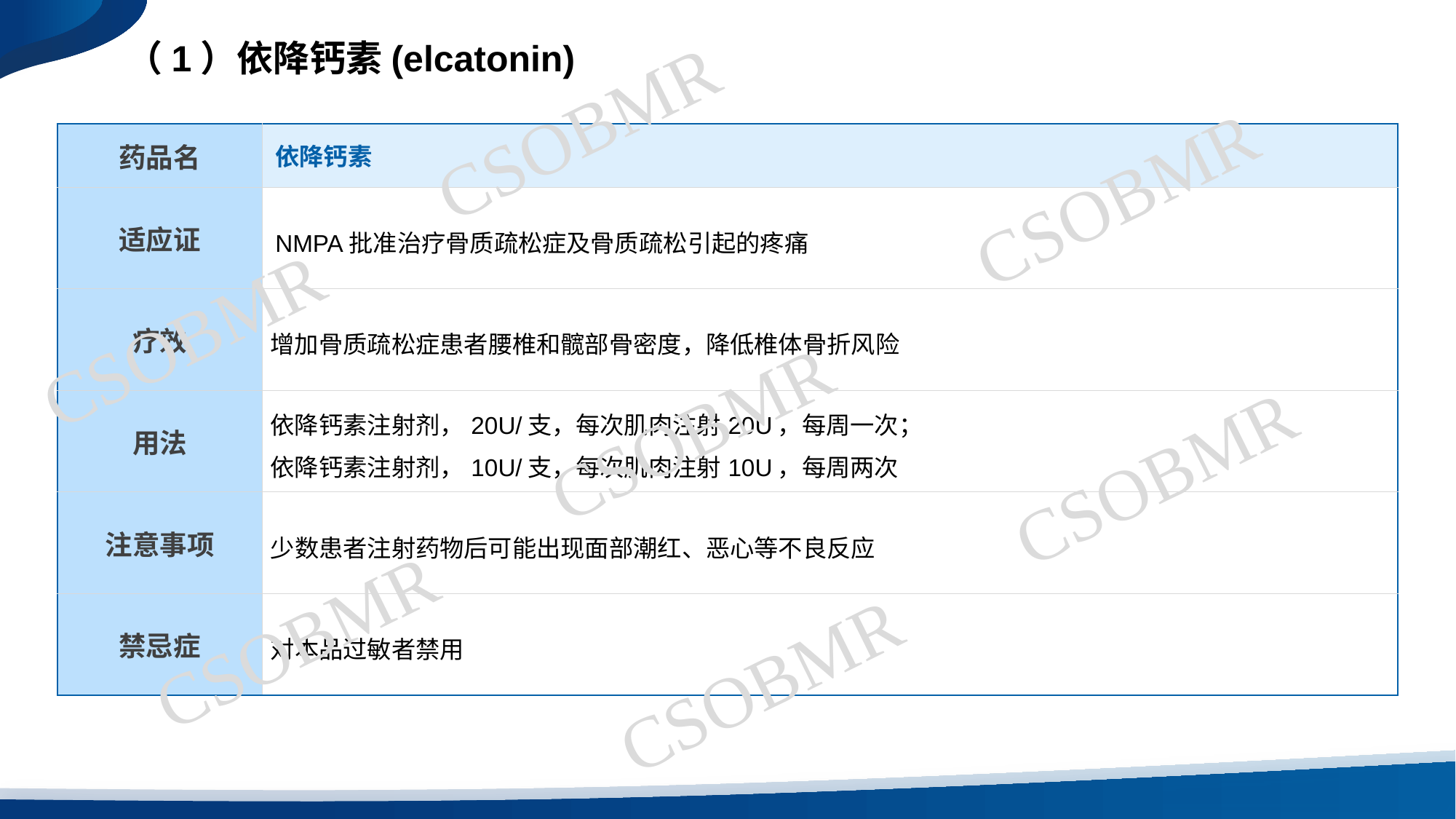

（1）依降钙素(elcatonin)
CSOBMR
| 药品名 | 依降钙素 |
| --- | --- |
| 适应证 | NMPA批准治疗骨质疏松症及骨质疏松引起的疼痛 |
| 疗效 | 增加骨质疏松症患者腰椎和髋部骨密度，降低椎体骨折风险 |
| 用法 | 依降钙素注射剂，20U/支，每次肌肉注射20U，每周一次； 依降钙素注射剂，10U/支，每次肌肉注射10U，每周两次 |
| 注意事项 | 少数患者注射药物后可能出现面部潮红、恶心等不良反应 |
| 禁忌症 | 对本品过敏者禁用 |
CSOBMR
CSOBMR
CSOBMR
CSOBMR
CSOBMR
CSOBMR